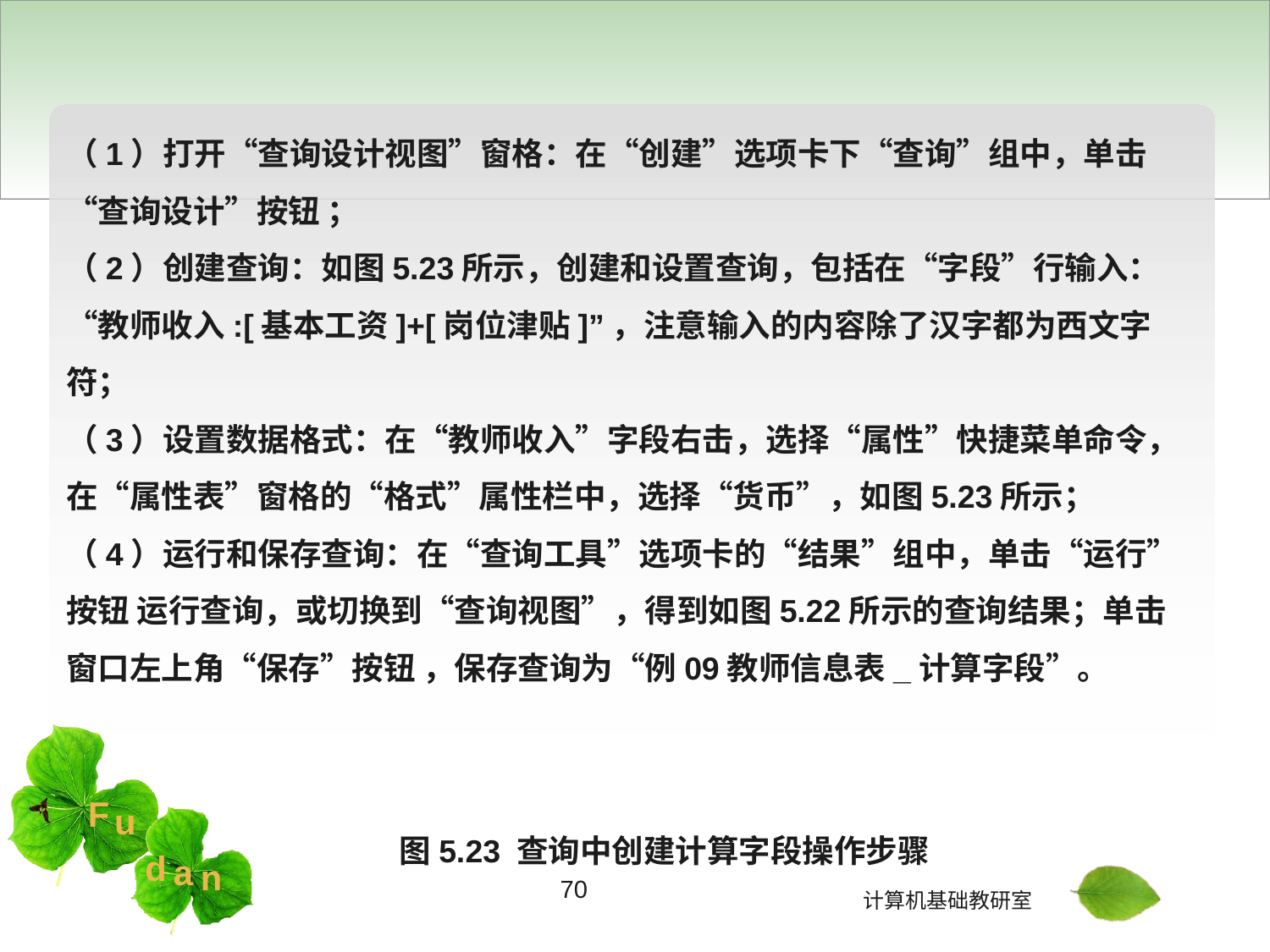

（1）打开“查询设计视图”窗格：在“创建”选项卡下“查询”组中，单击“查询设计”按钮 ；
（2）创建查询：如图5.23所示，创建和设置查询，包括在“字段”行输入：“教师收入:[基本工资]+[岗位津贴]”，注意输入的内容除了汉字都为西文字符；
（3）设置数据格式：在“教师收入”字段右击，选择“属性”快捷菜单命令，在“属性表”窗格的“格式”属性栏中，选择“货币”，如图5.23所示；
（4）运行和保存查询：在“查询工具”选项卡的“结果”组中，单击“运行”按钮 运行查询，或切换到“查询视图”，得到如图5.22所示的查询结果；单击窗口左上角“保存”按钮 ，保存查询为“例09教师信息表_计算字段”。
图5.23 查询中创建计算字段操作步骤
70